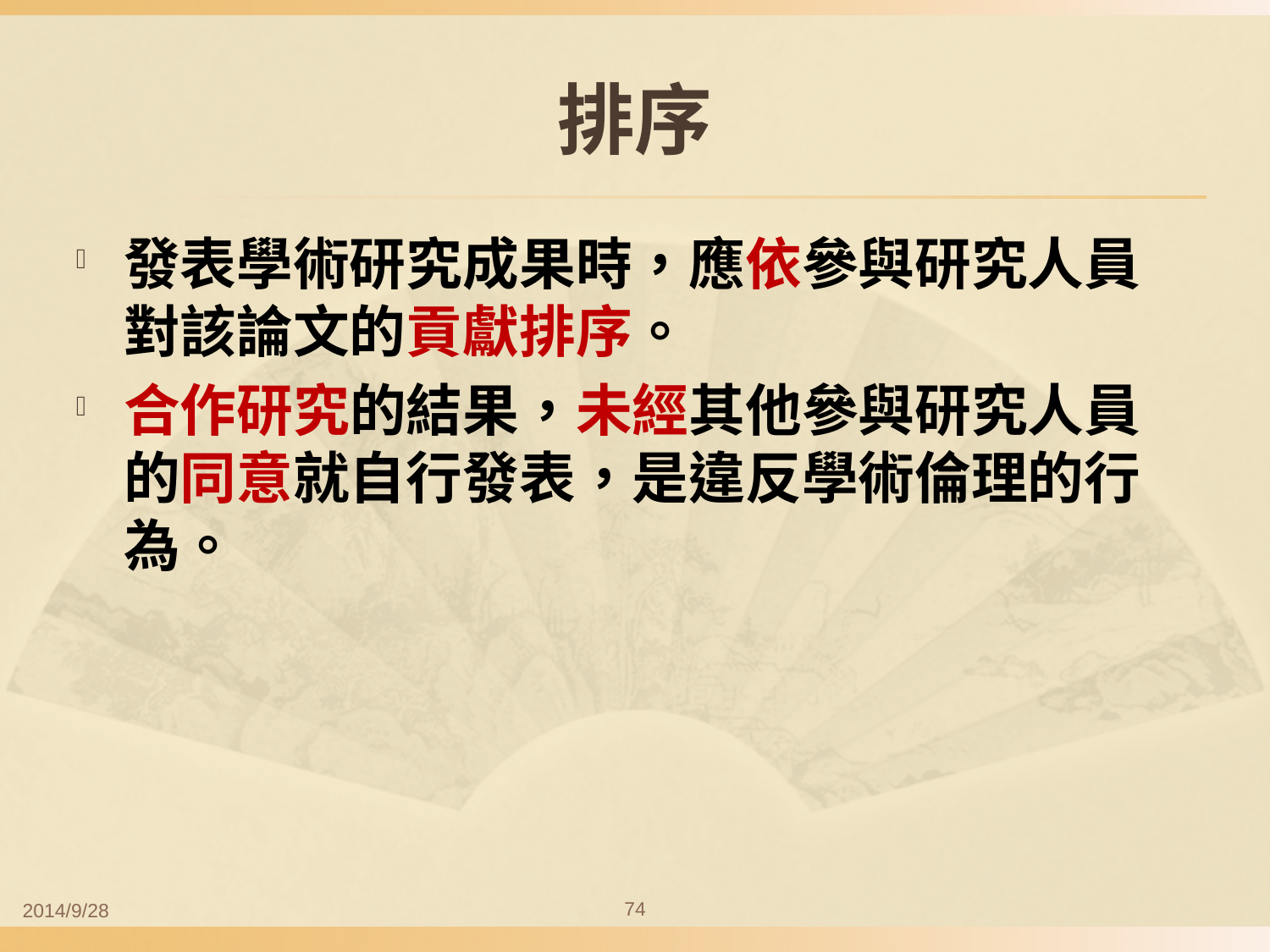

# 排序
發表學術研究成果時，應依參與研究人員對該論文的貢獻排序。
合作研究的結果，未經其他參與研究人員的同意就自行發表，是違反學術倫理的行為。
2014/9/28
74